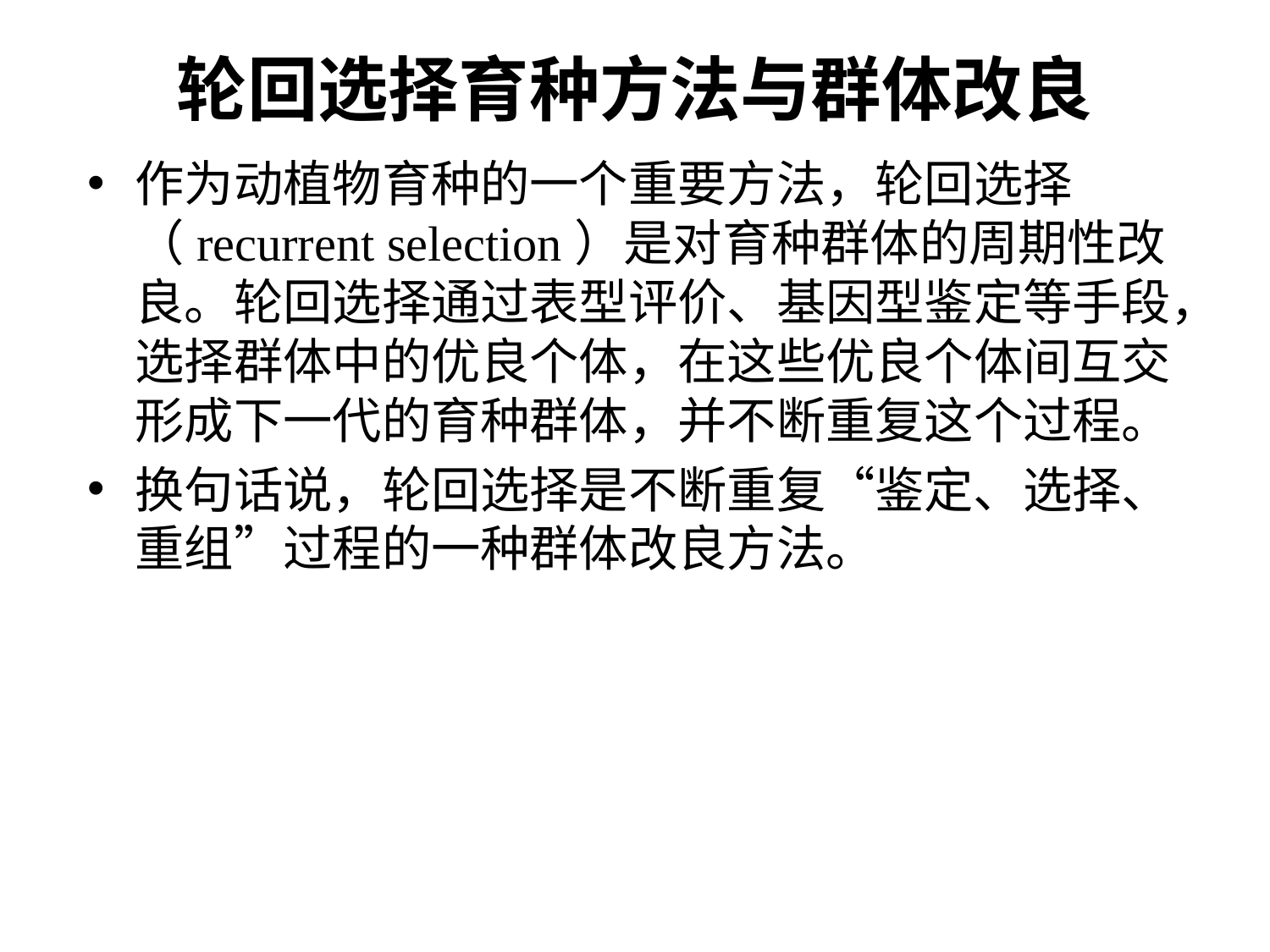

# 轮回选择育种方法与群体改良
作为动植物育种的一个重要方法，轮回选择（recurrent selection）是对育种群体的周期性改良。轮回选择通过表型评价、基因型鉴定等手段，选择群体中的优良个体，在这些优良个体间互交形成下一代的育种群体，并不断重复这个过程。
换句话说，轮回选择是不断重复“鉴定、选择、重组”过程的一种群体改良方法。